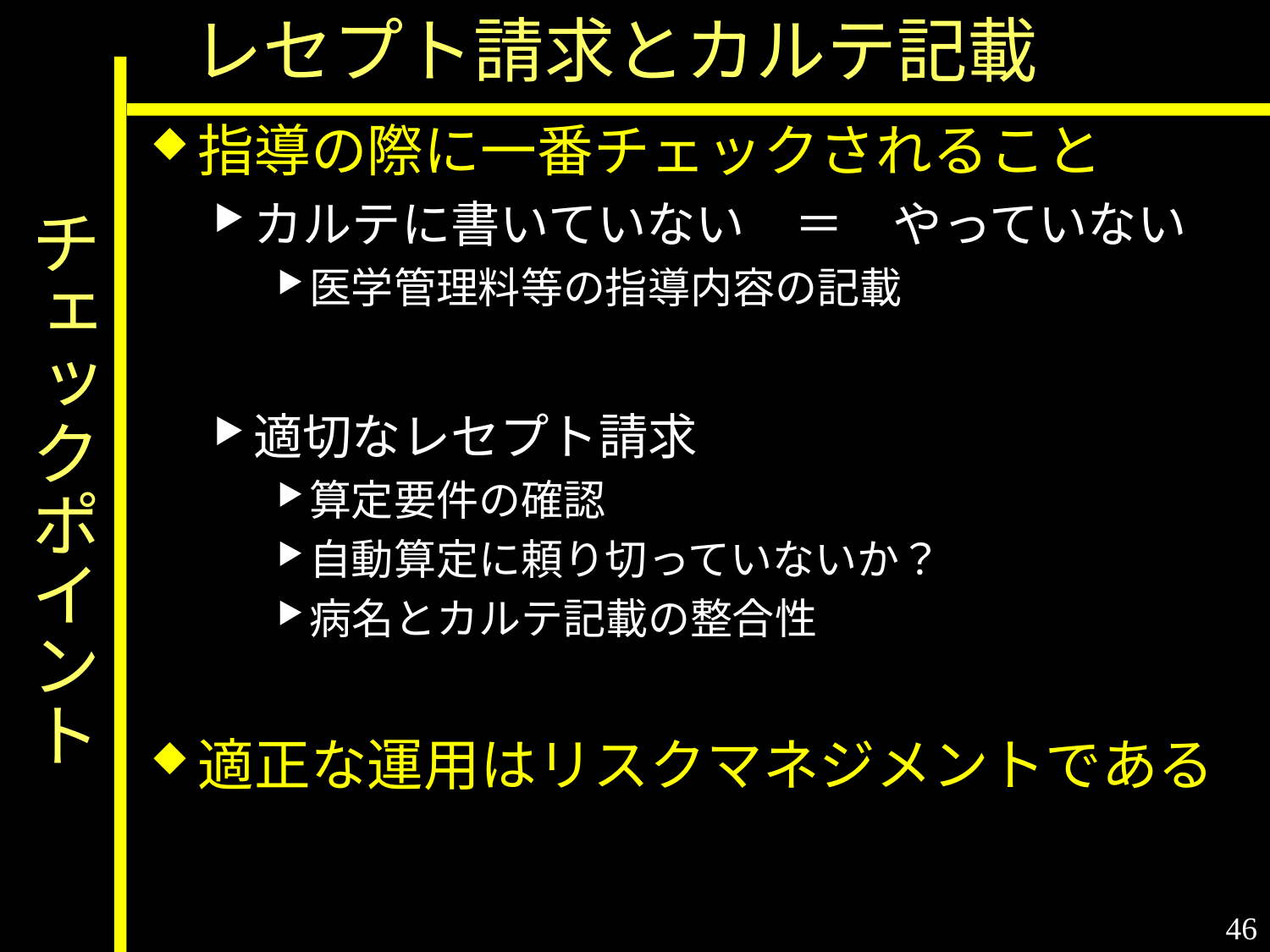

レセプト請求とカルテ記載

# チェックポイント
指導の際に一番チェックされること
カルテに書いていない　＝　やっていない
医学管理料等の指導内容の記載

適切なレセプト請求
算定要件の確認
自動算定に頼り切っていないか？
病名とカルテ記載の整合性

適正な運用はリスクマネジメントである

46